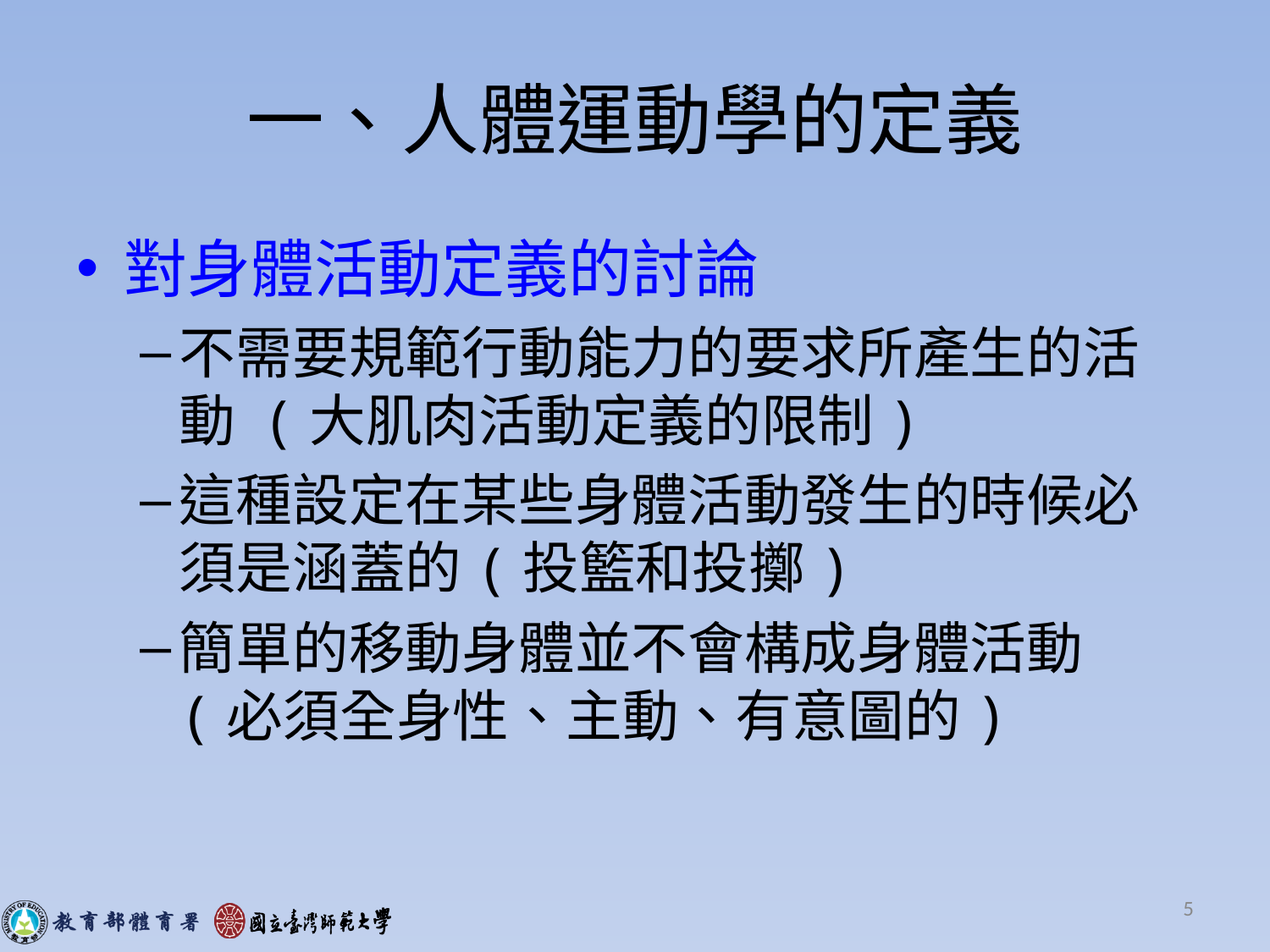

# 一、人體運動學的定義
對身體活動定義的討論
不需要規範行動能力的要求所產生的活動 (大肌肉活動定義的限制)
這種設定在某些身體活動發生的時候必須是涵蓋的(投籃和投擲)
簡單的移動身體並不會構成身體活動(必須全身性、主動、有意圖的)

5